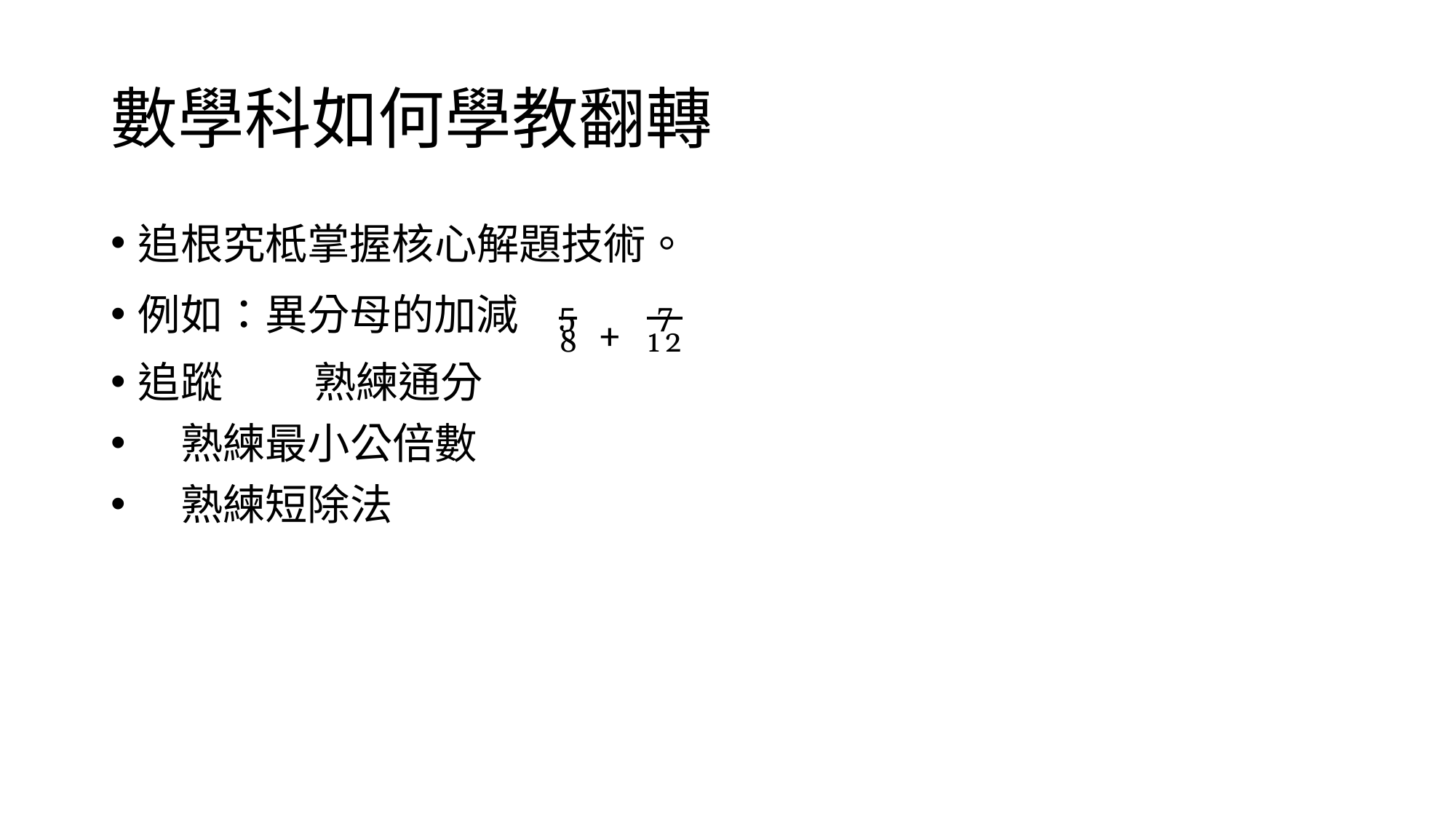

# 數學科如何學教翻轉
追根究柢掌握核心解題技術。
5	+	7
例如：異分母的加減
追蹤	熟練通分

8
12
熟練最小公倍數
熟練短除法